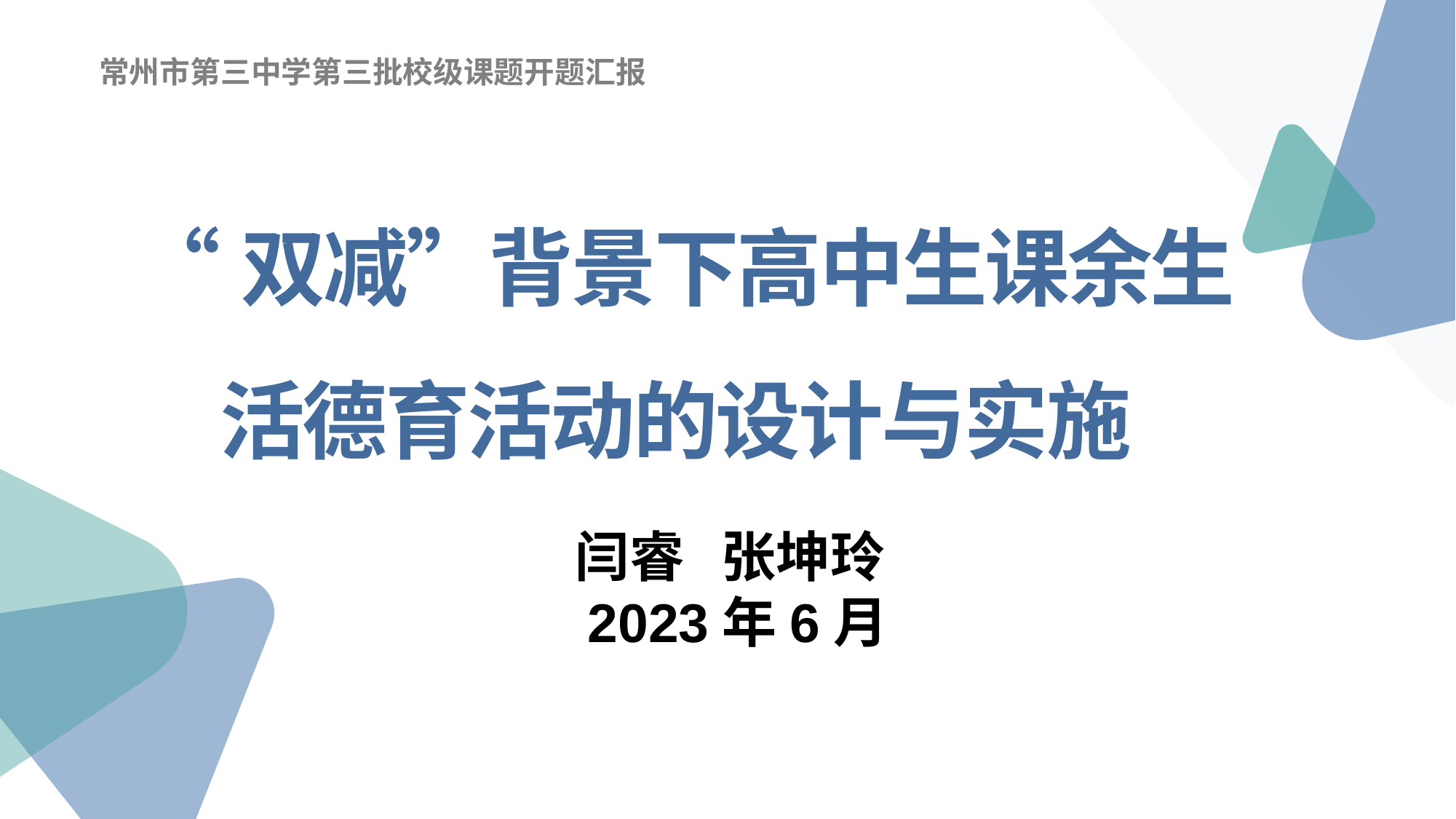

常州市第三中学第三批校级课题开题汇报
“双减”背景下高中生课余生活德育活动的设计与实施

闫睿   张坤玲
 2023年6月